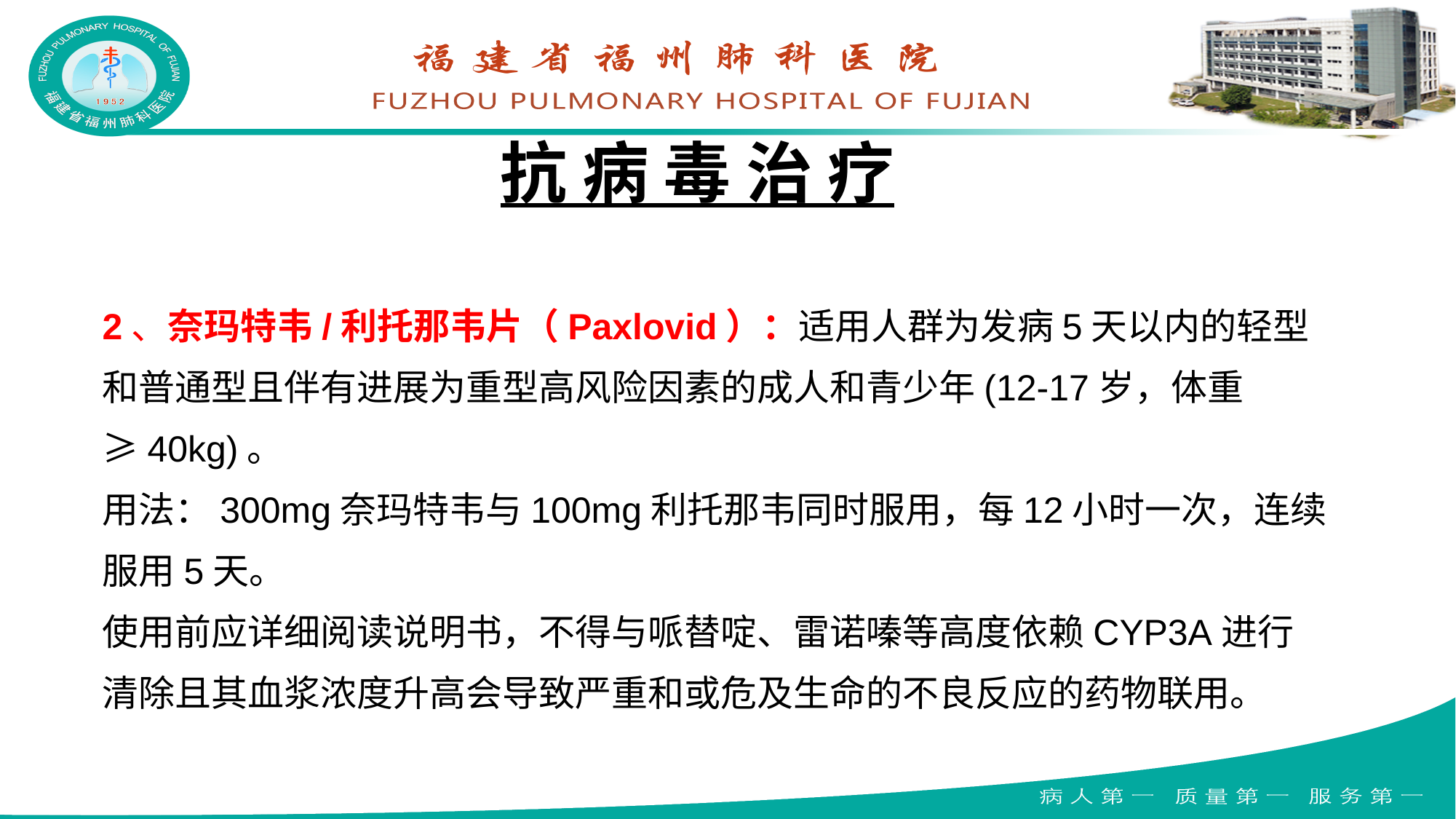

# 抗 病 毒 治 疗
2、奈玛特韦/利托那韦片（Paxlovid）：适用人群为发病5天以内的轻型和普通型且伴有进展为重型高风险因素的成人和青少年(12-17岁，体重≥40kg)。
用法：300mg奈玛特韦与100mg利托那韦同时服用，每12小时一次，连续服用5天。
使用前应详细阅读说明书，不得与哌替啶、雷诺嗪等高度依赖CYP3A进行清除且其血浆浓度升高会导致严重和或危及生命的不良反应的药物联用。